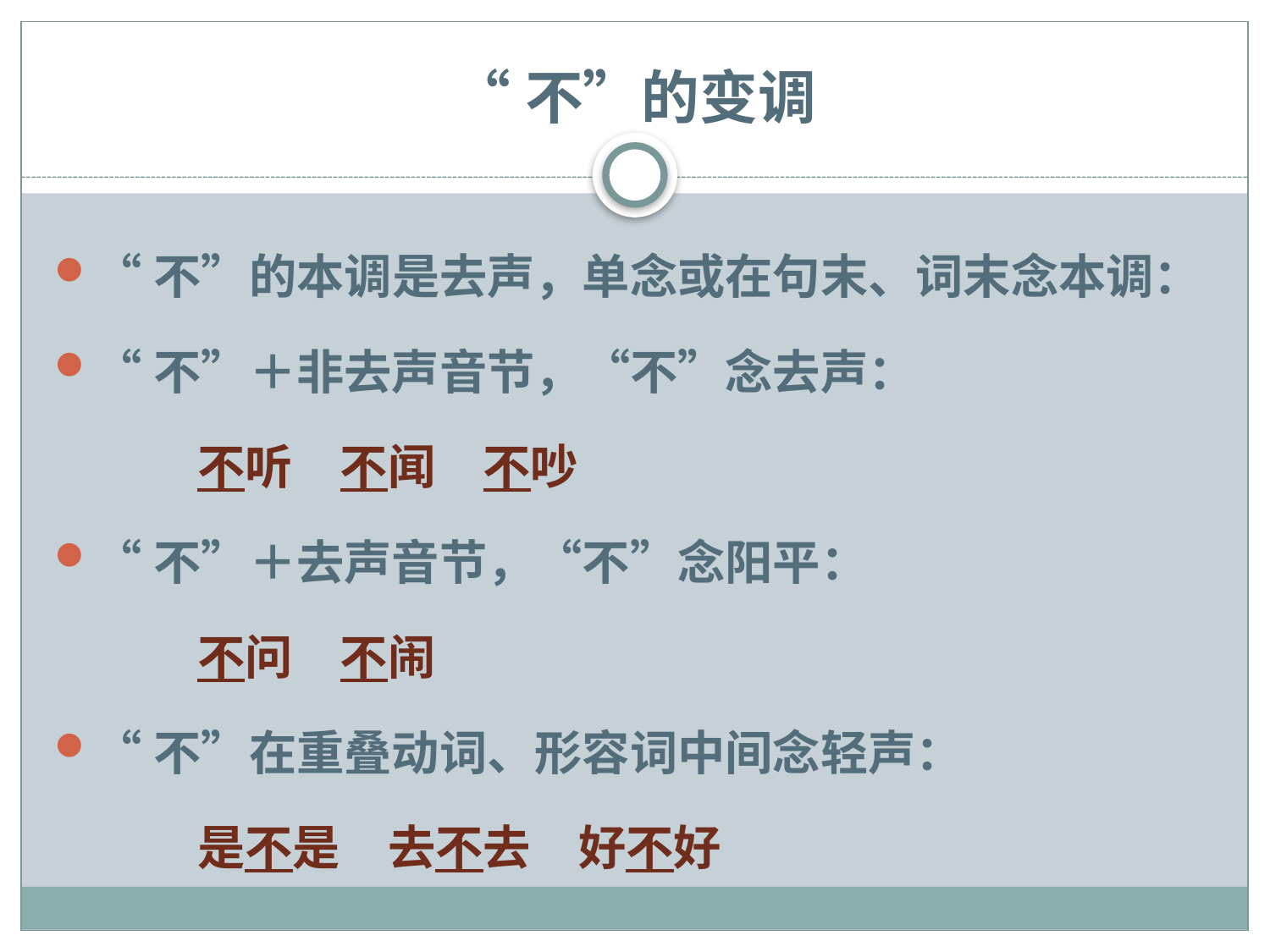

# “不”的变调
“不”的本调是去声，单念或在句末、词末念本调：
“不”＋非去声音节，“不”念去声：
　　　不听　不闻　不吵
“不”＋去声音节，“不”念阳平：
　　　不问　不闹
“不”在重叠动词、形容词中间念轻声：
　　　是不是　去不去　好不好